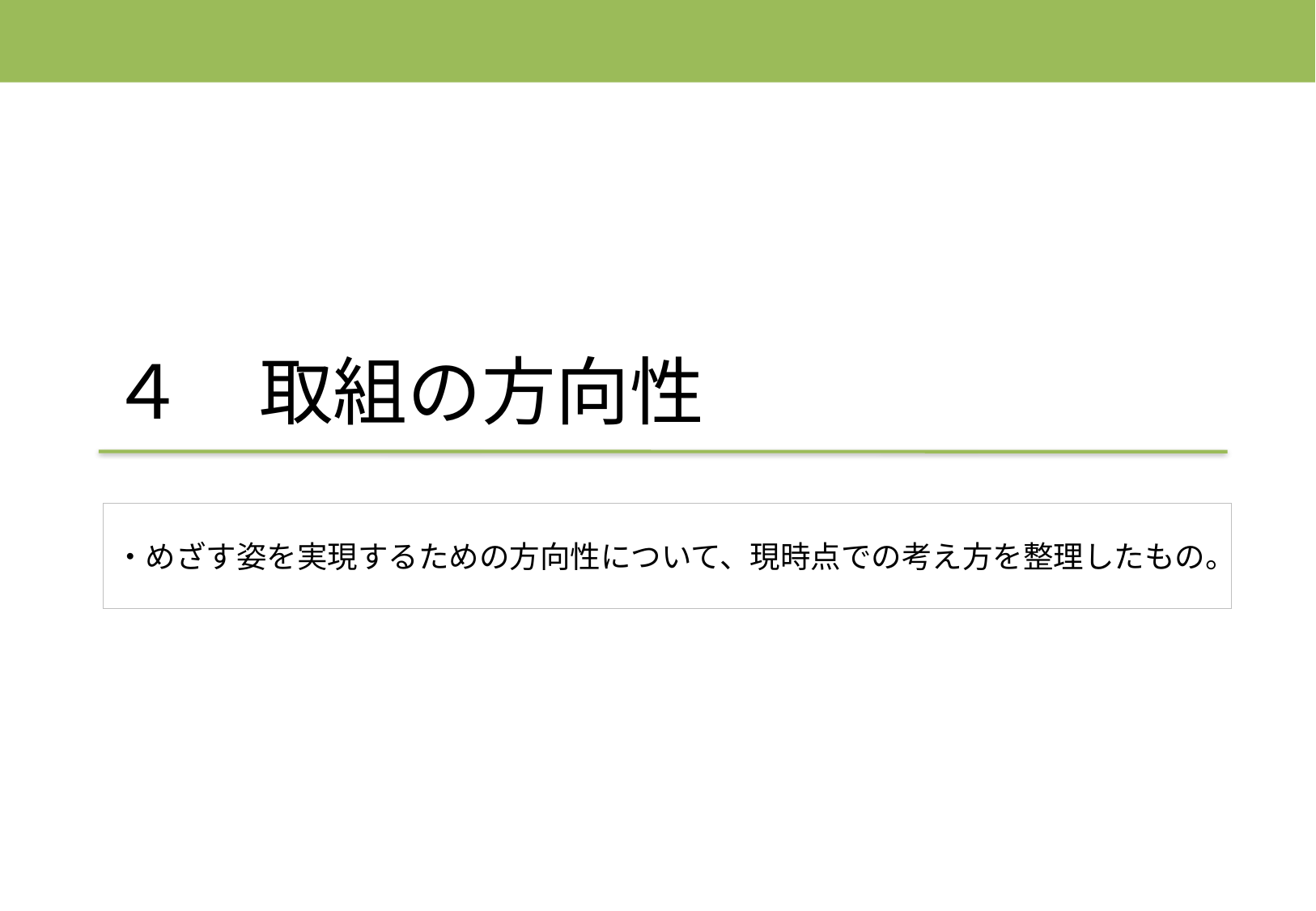

# ４　取組の方向性
・めざす姿を実現するための方向性について、現時点での考え方を整理したもの。